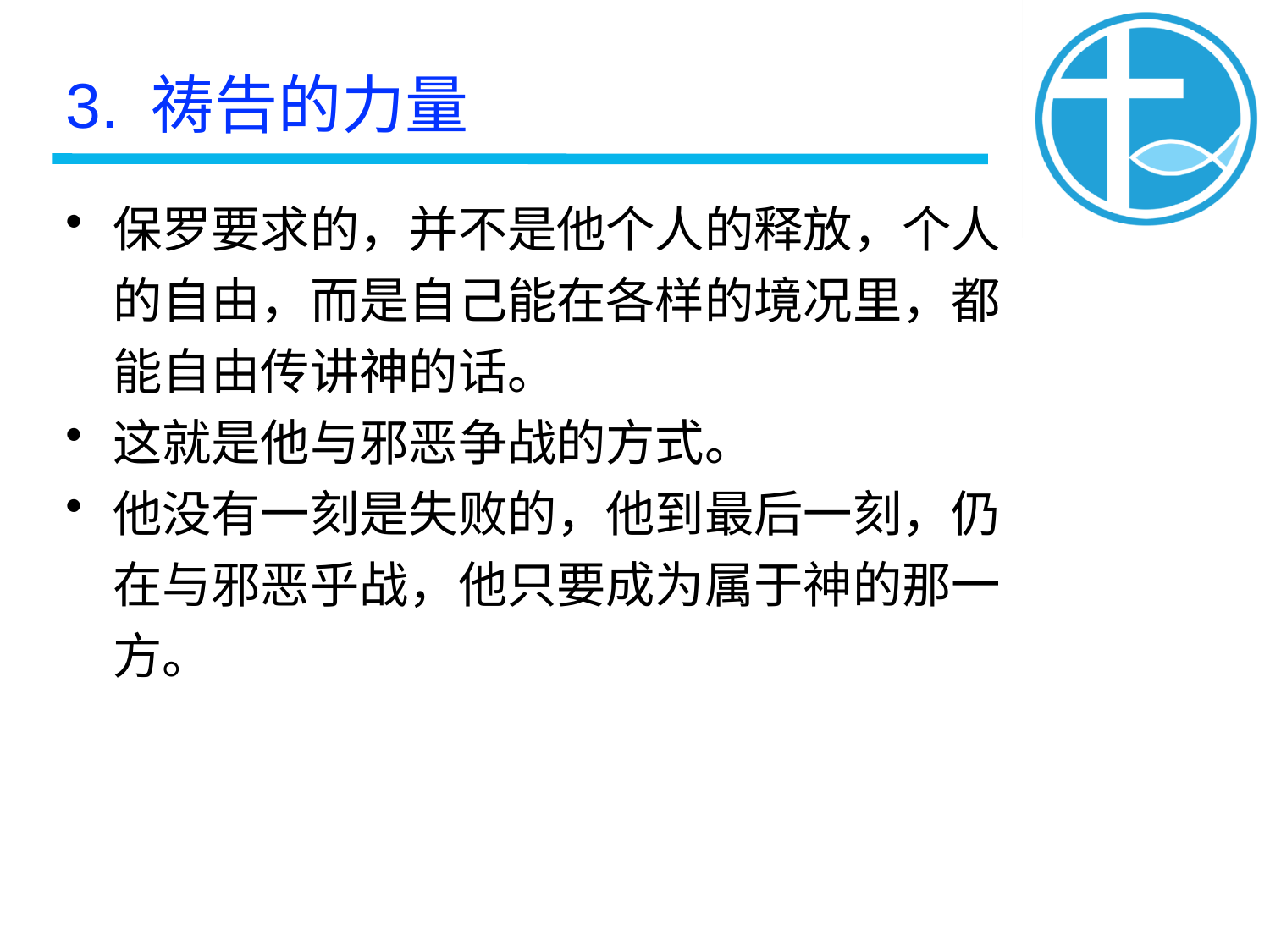

3. 祷告的力量
保罗要求的，并不是他个人的释放，个人的自由，而是自己能在各样的境况里，都能自由传讲神的话。
这就是他与邪恶争战的方式。
他没有一刻是失败的，他到最后一刻，仍在与邪恶乎战，他只要成为属于神的那一方。